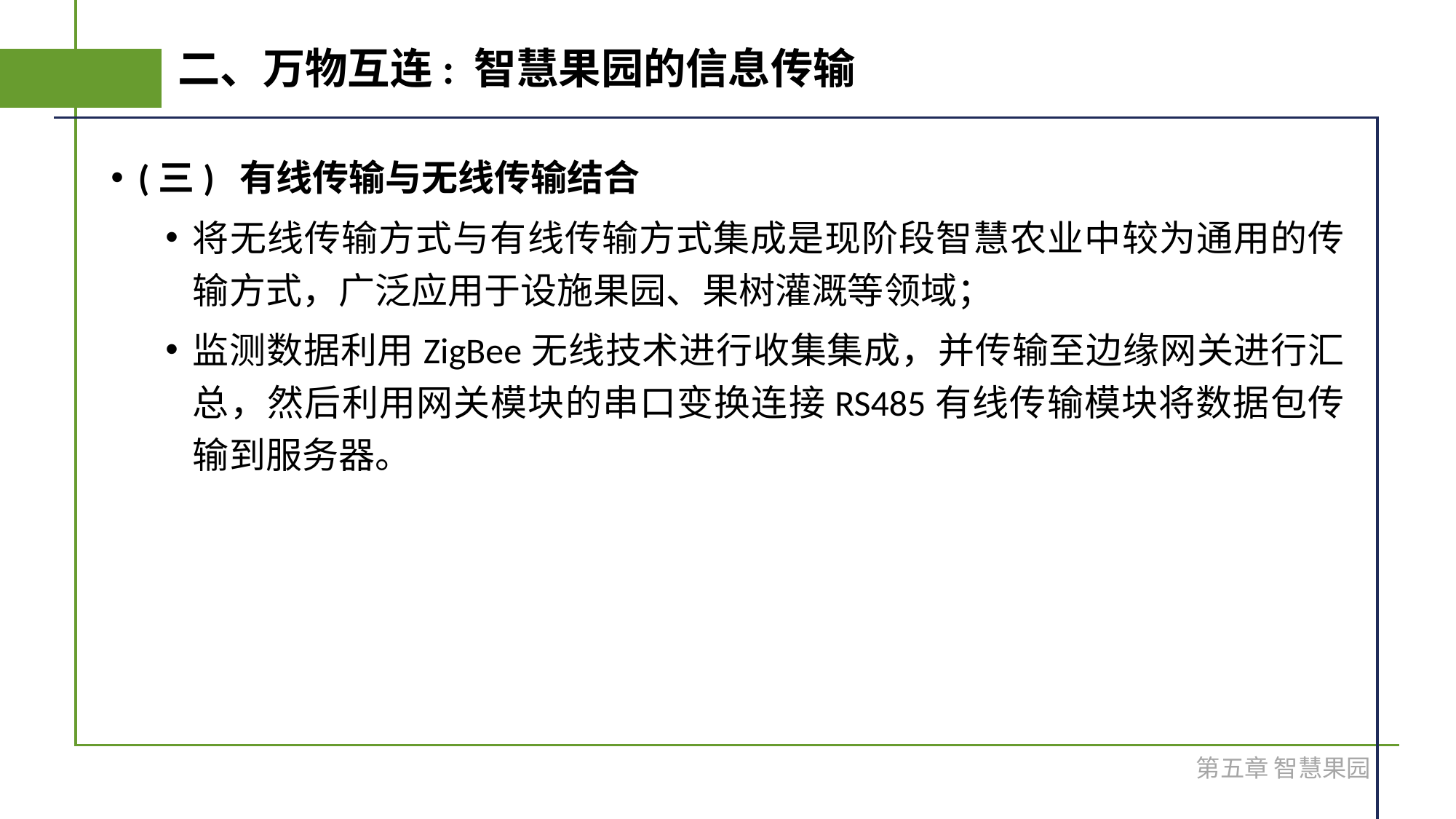

# 二、万物互连: 智慧果园的信息传输
(三)  有线传输与无线传输结合
将无线传输方式与有线传输方式集成是现阶段智慧农业中较为通用的传输方式，广泛应用于设施果园、果树灌溉等领域；
监测数据利用ZigBee无线技术进行收集集成，并传输至边缘网关进行汇总，然后利用网关模块的串口变换连接RS485有线传输模块将数据包传输到服务器。
第五章 智慧果园